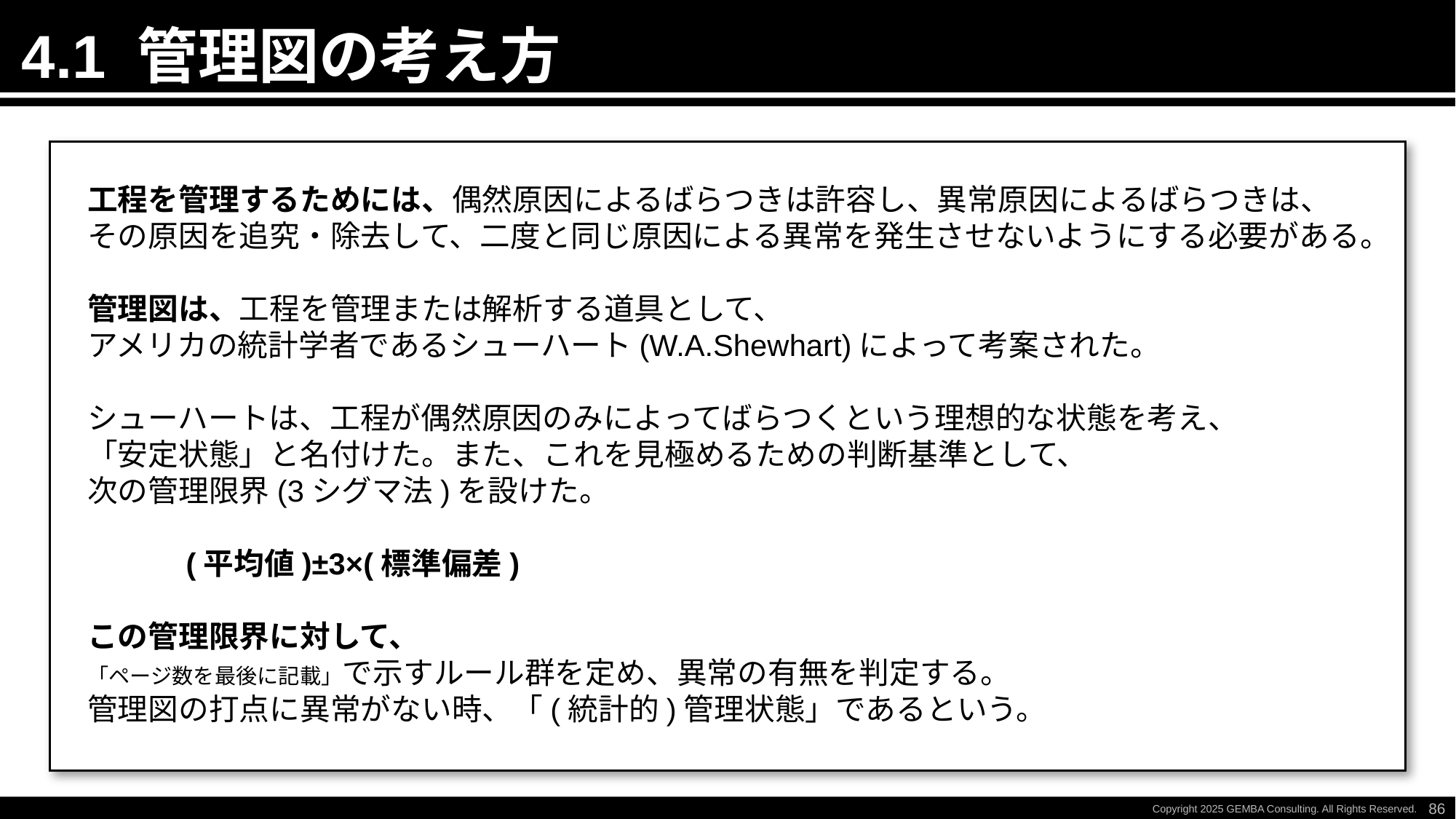

4.1 管理図の考え方

工程を管理するためには、偶然原因によるばらつきは許容し、異常原因によるばらつきは、
その原因を追究・除去して、二度と同じ原因による異常を発生させないようにする必要がある。

管理図は、工程を管理または解析する道具として、
アメリカの統計学者であるシューハート(W.A.Shewhart)によって考案された。

シューハートは、工程が偶然原因のみによってばらつくという理想的な状態を考え、
「安定状態」と名付けた。また、これを見極めるための判断基準として、
次の管理限界(3シグマ法)を設けた。

　　　(平均値)±3×(標準偏差)

この管理限界に対して、
「ページ数を最後に記載」で示すルール群を定め、異常の有無を判定する。
管理図の打点に異常がない時、「(統計的)管理状態」であるという。
86